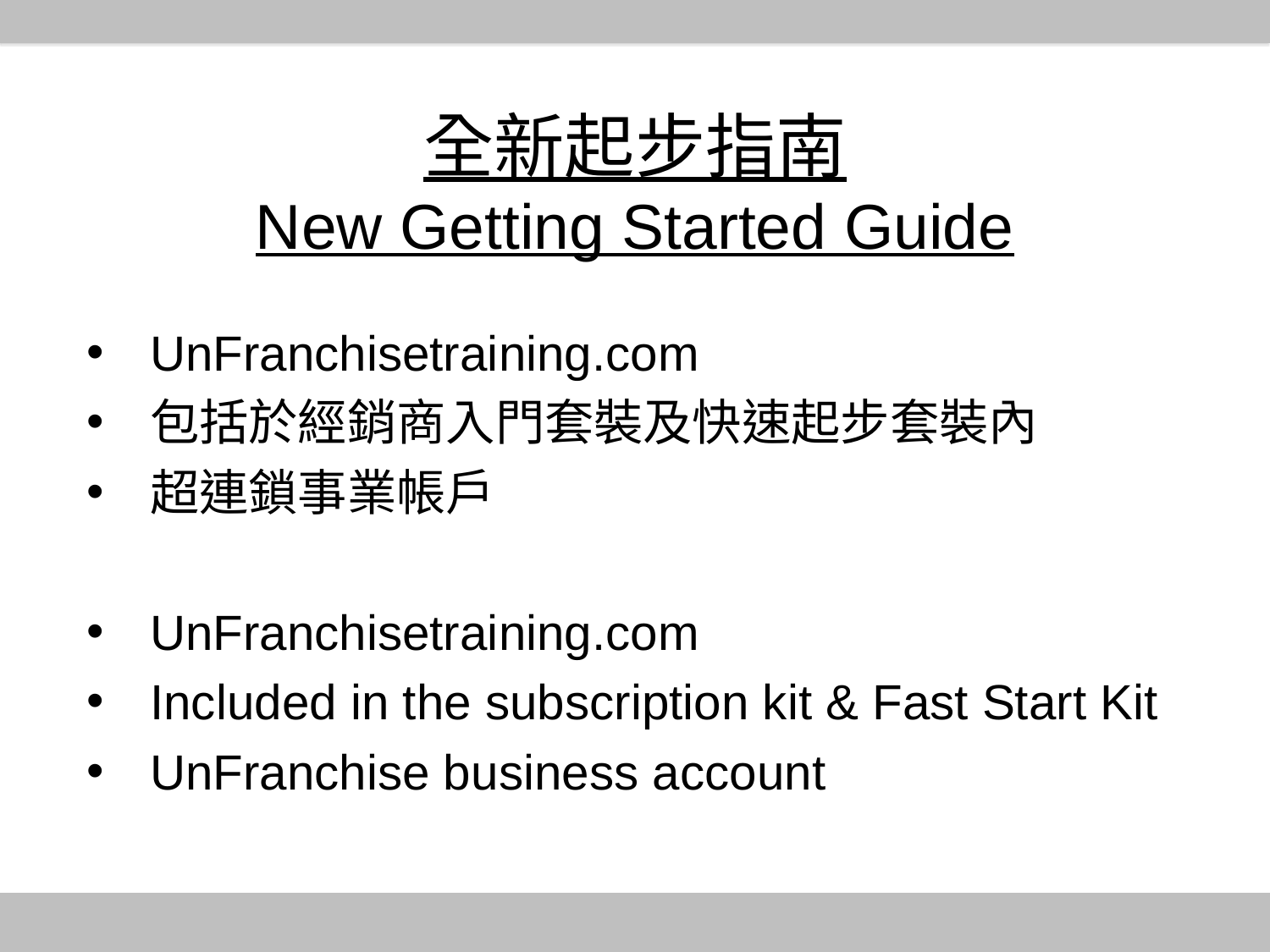

全新起步指南
New Getting Started Guide

UnFranchisetraining.com
包括於經銷商入門套裝及快速起步套裝內
超連鎖事業帳戶

UnFranchisetraining.com
Included in the subscription kit & Fast Start Kit
UnFranchise business account